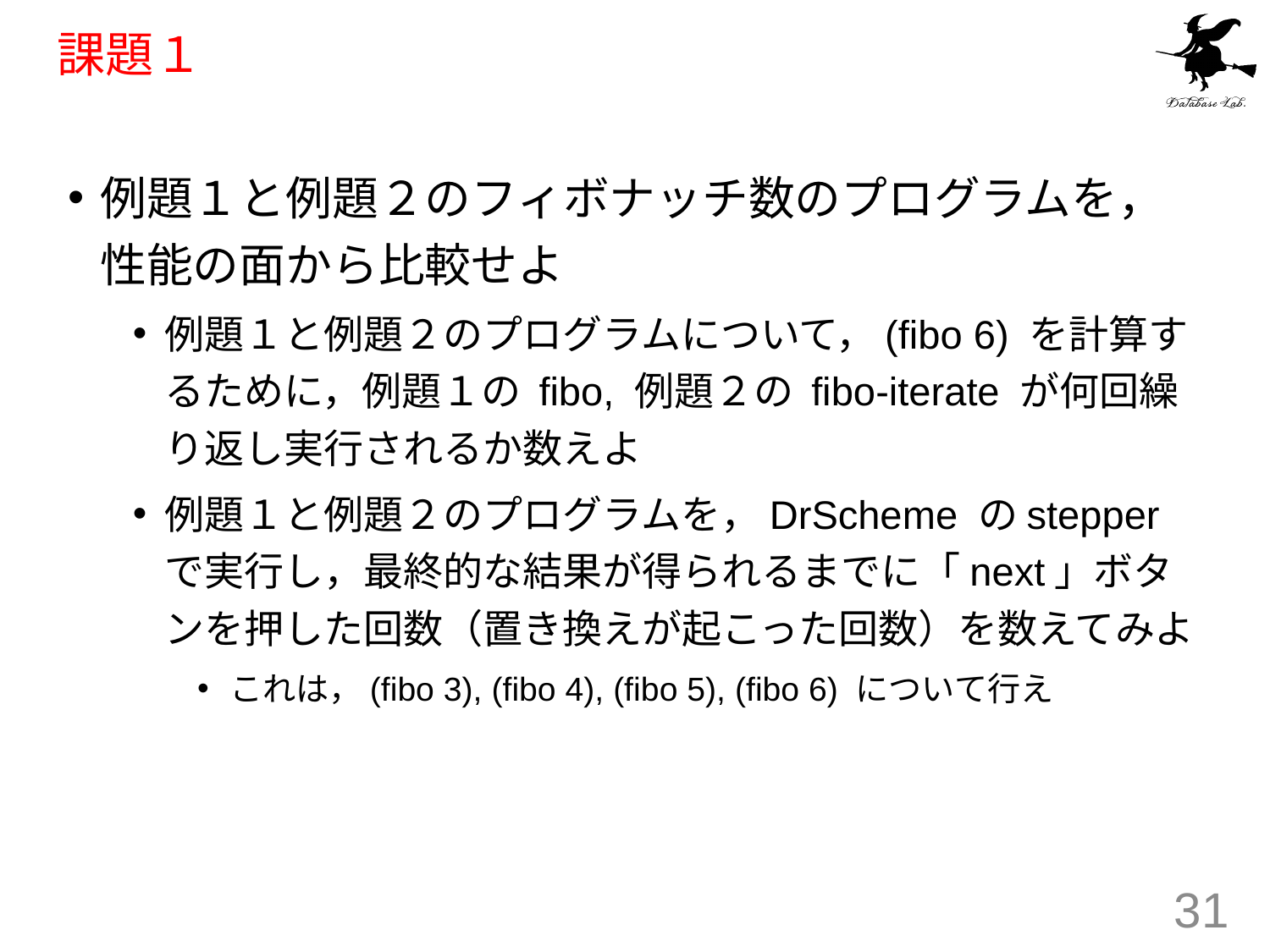

# 課題１
例題１と例題２のフィボナッチ数のプログラムを，性能の面から比較せよ
例題１と例題２のプログラムについて，(fibo 6) を計算するために，例題１の fibo, 例題２の fibo-iterate が何回繰り返し実行されるか数えよ
例題１と例題２のプログラムを，DrScheme のstepper で実行し，最終的な結果が得られるまでに「next」ボタンを押した回数（置き換えが起こった回数）を数えてみよ
これは，(fibo 3), (fibo 4), (fibo 5), (fibo 6) について行え
31